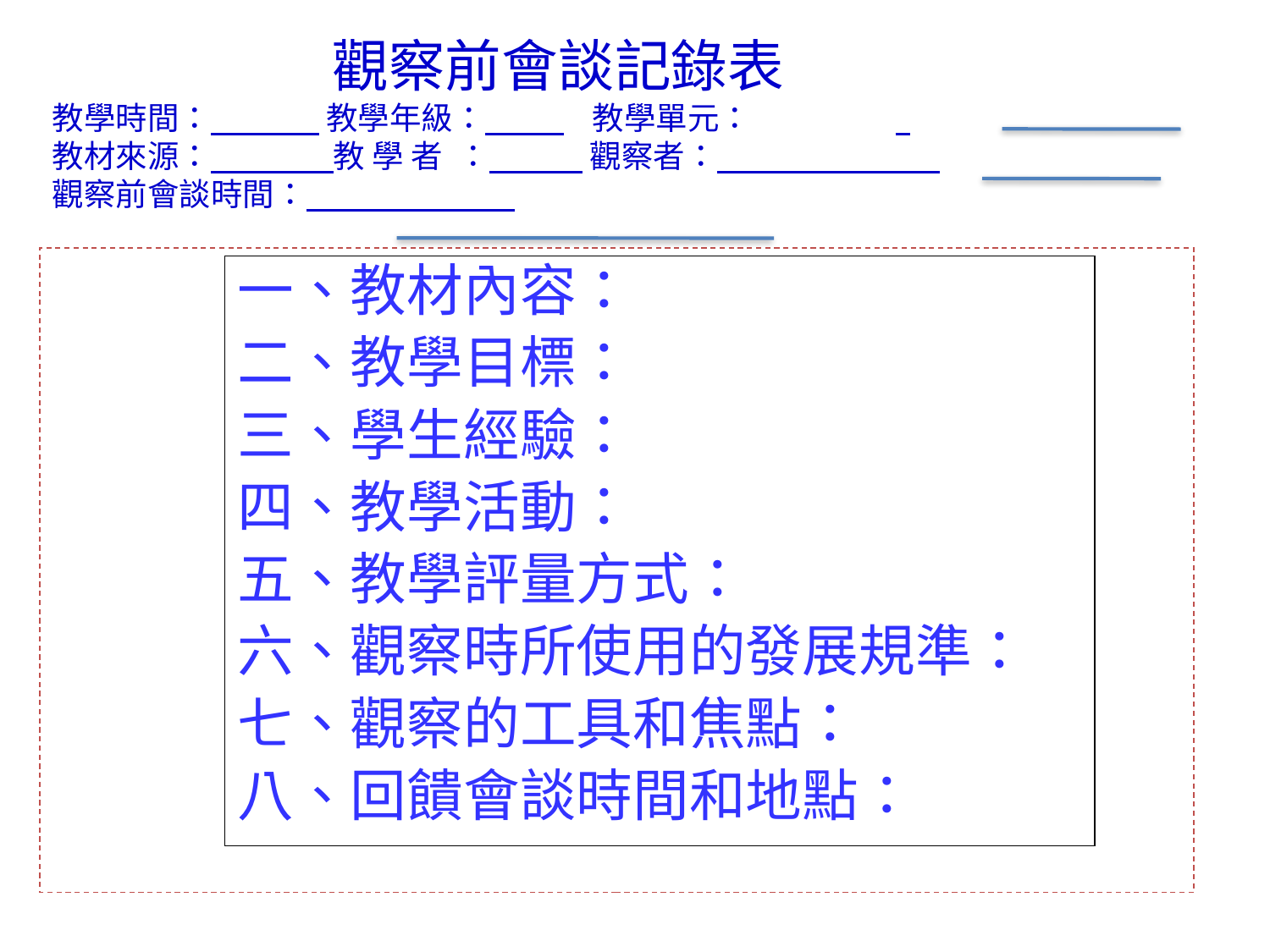

觀察前會談記錄表
教學時間：                教學年級：               教學單元：
教材來源：                 教 學 者  ：              觀察者：
觀察前會談時間：

一、教材內容：
二、教學目標：
三、學生經驗：
四、教學活動：
五、教學評量方式：
六、觀察時所使用的發展規準：
七、觀察的工具和焦點：
八、回饋會談時間和地點：